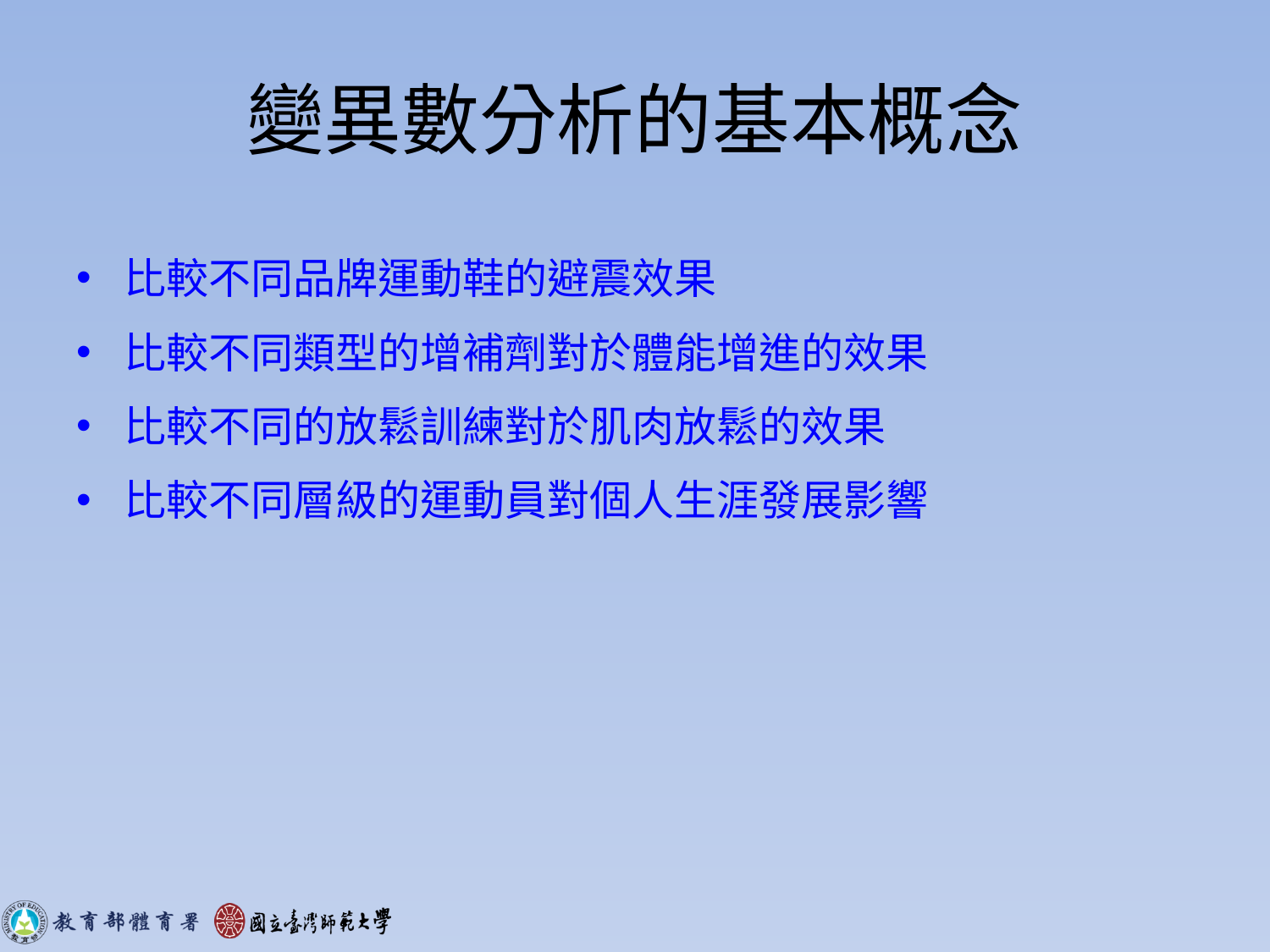

# 變異數分析的基本概念
比較不同品牌運動鞋的避震效果
比較不同類型的增補劑對於體能增進的效果
比較不同的放鬆訓練對於肌肉放鬆的效果
比較不同層級的運動員對個人生涯發展影響